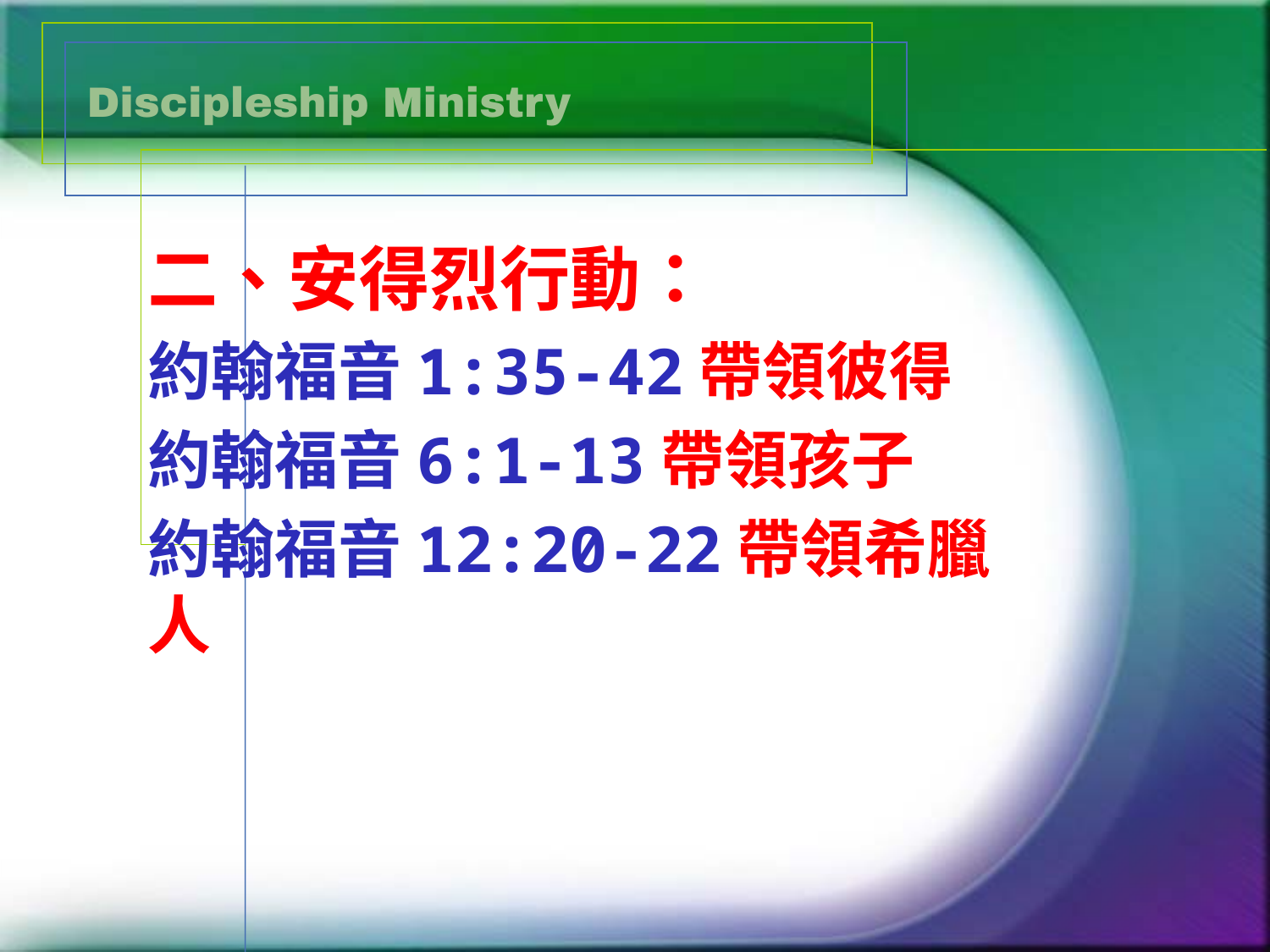

# Discipleship Ministry
二、安得烈行動：
約翰福音1:35-42帶領彼得
約翰福音6:1-13帶領孩子
約翰福音12:20-22帶領希臘人